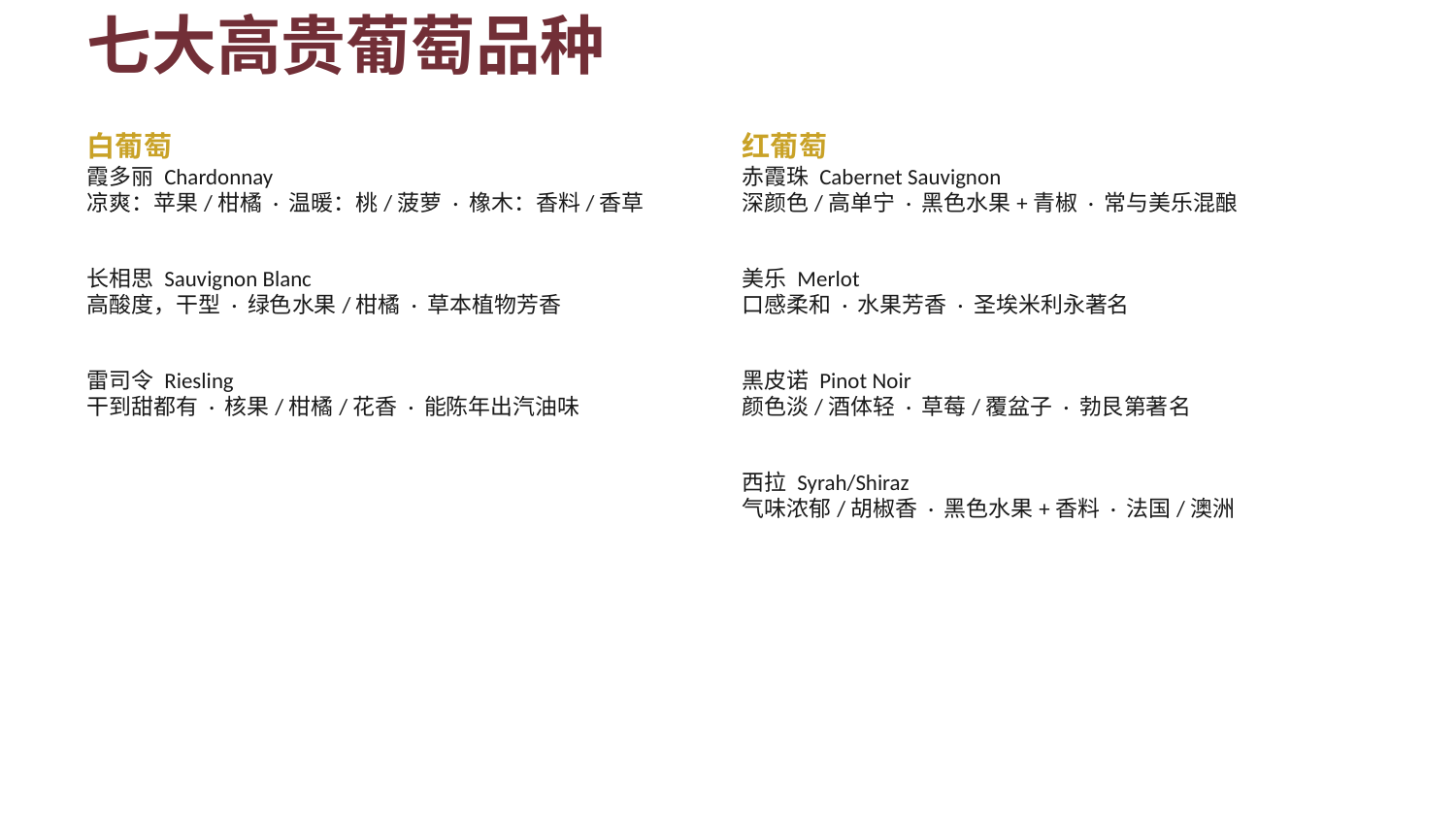

七大高贵葡萄品种
白葡萄
红葡萄
霞多丽 Chardonnay
凉爽：苹果/柑橘 · 温暖：桃/菠萝 · 橡木：香料/香草
赤霞珠 Cabernet Sauvignon
深颜色/高单宁 · 黑色水果+青椒 · 常与美乐混酿
长相思 Sauvignon Blanc
高酸度，干型 · 绿色水果/柑橘 · 草本植物芳香
美乐 Merlot
口感柔和 · 水果芳香 · 圣埃米利永著名
雷司令 Riesling
干到甜都有 · 核果/柑橘/花香 · 能陈年出汽油味
黑皮诺 Pinot Noir
颜色淡/酒体轻 · 草莓/覆盆子 · 勃艮第著名
西拉 Syrah/Shiraz
气味浓郁/胡椒香 · 黑色水果+香料 · 法国/澳洲